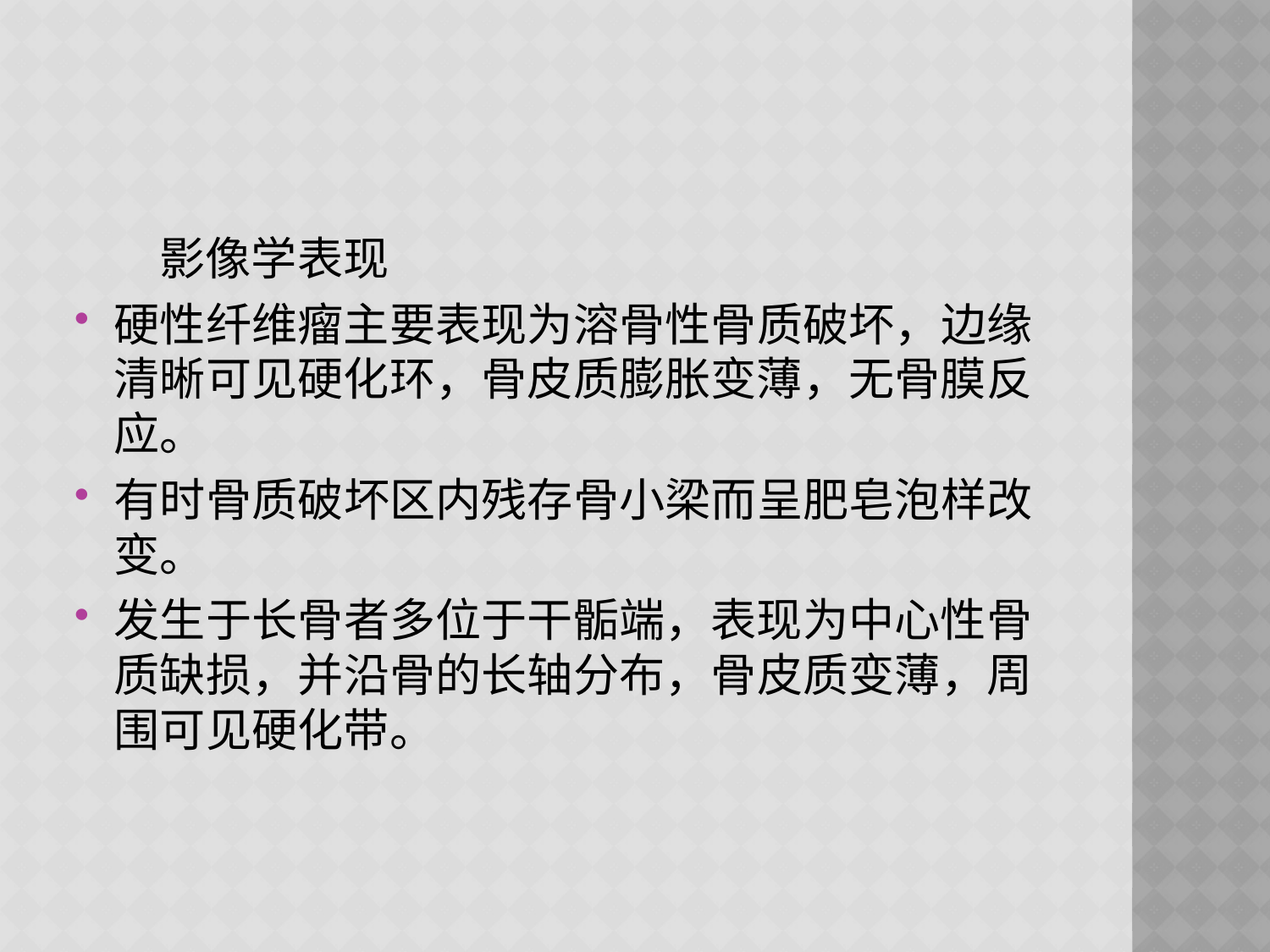

#
       影像学表现
硬性纤维瘤主要表现为溶骨性骨质破坏，边缘清晰可见硬化环，骨皮质膨胀变薄，无骨膜反应。
有时骨质破坏区内残存骨小梁而呈肥皂泡样改变。
发生于长骨者多位于干骺端，表现为中心性骨质缺损，并沿骨的长轴分布，骨皮质变薄，周围可见硬化带。